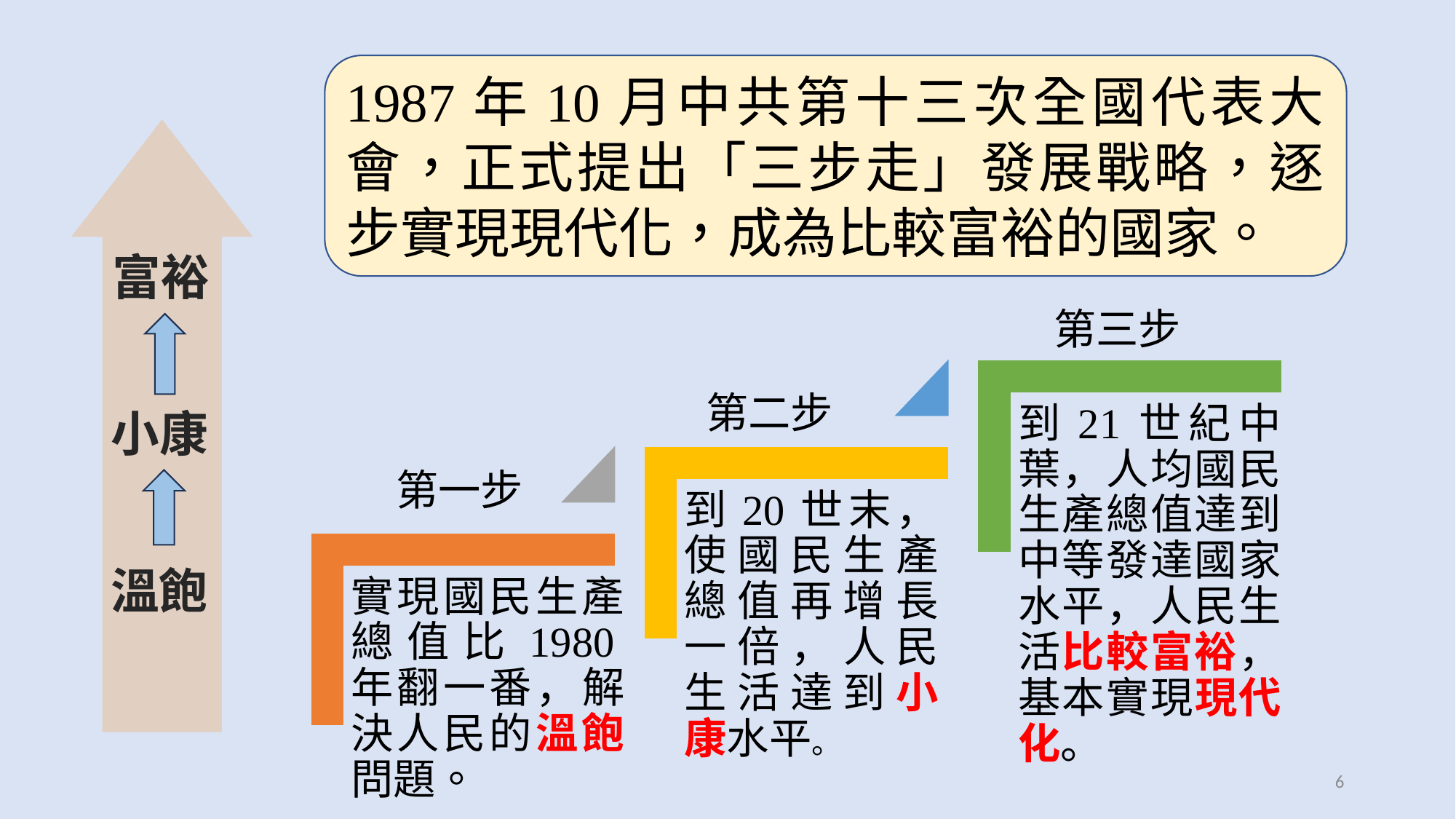

1987年10月中共第十三次全國代表大會，正式提出「三步走」發展戰略，逐步實現現代化，成為比較富裕的國家。
富裕

小康
溫飽

第三步

第二步

到21世紀中葉，人均國民生產總值達到中等發達國家水平，人民生活比較富裕，基本實現現代化。

第一步

到20世末，使國民生產總值再增長一倍，人民生活達到小康水平。
實現國民生產總值比1980年翻一番，解決人民的溫飽問題。

6